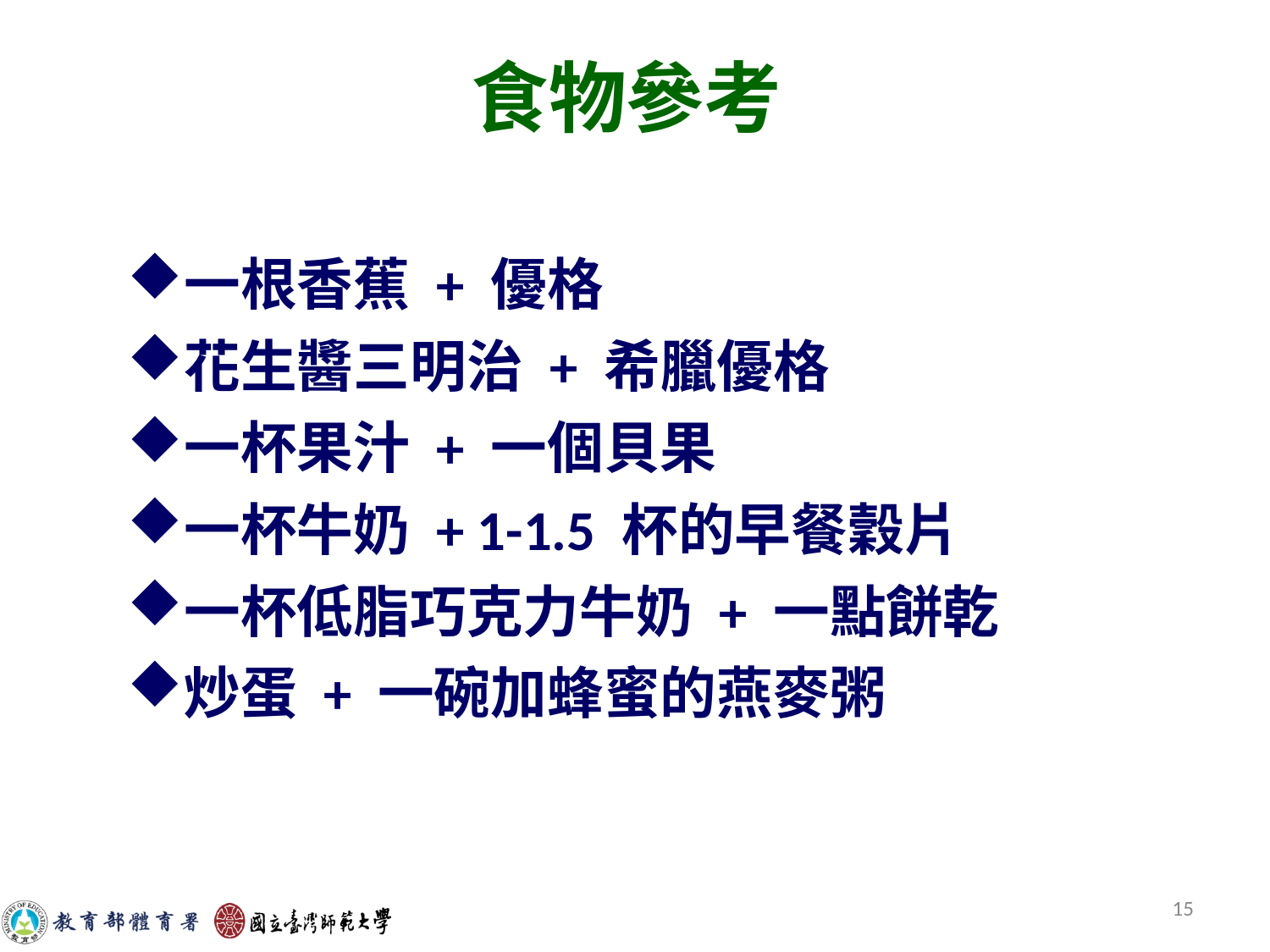

# 食物參考
一根香蕉 + 優格
花生醬三明治 + 希臘優格
一杯果汁 + 一個貝果
一杯牛奶 + 1-1.5 杯的早餐穀片
一杯低脂巧克力牛奶 + 一點餅乾
炒蛋 + 一碗加蜂蜜的燕麥粥

15